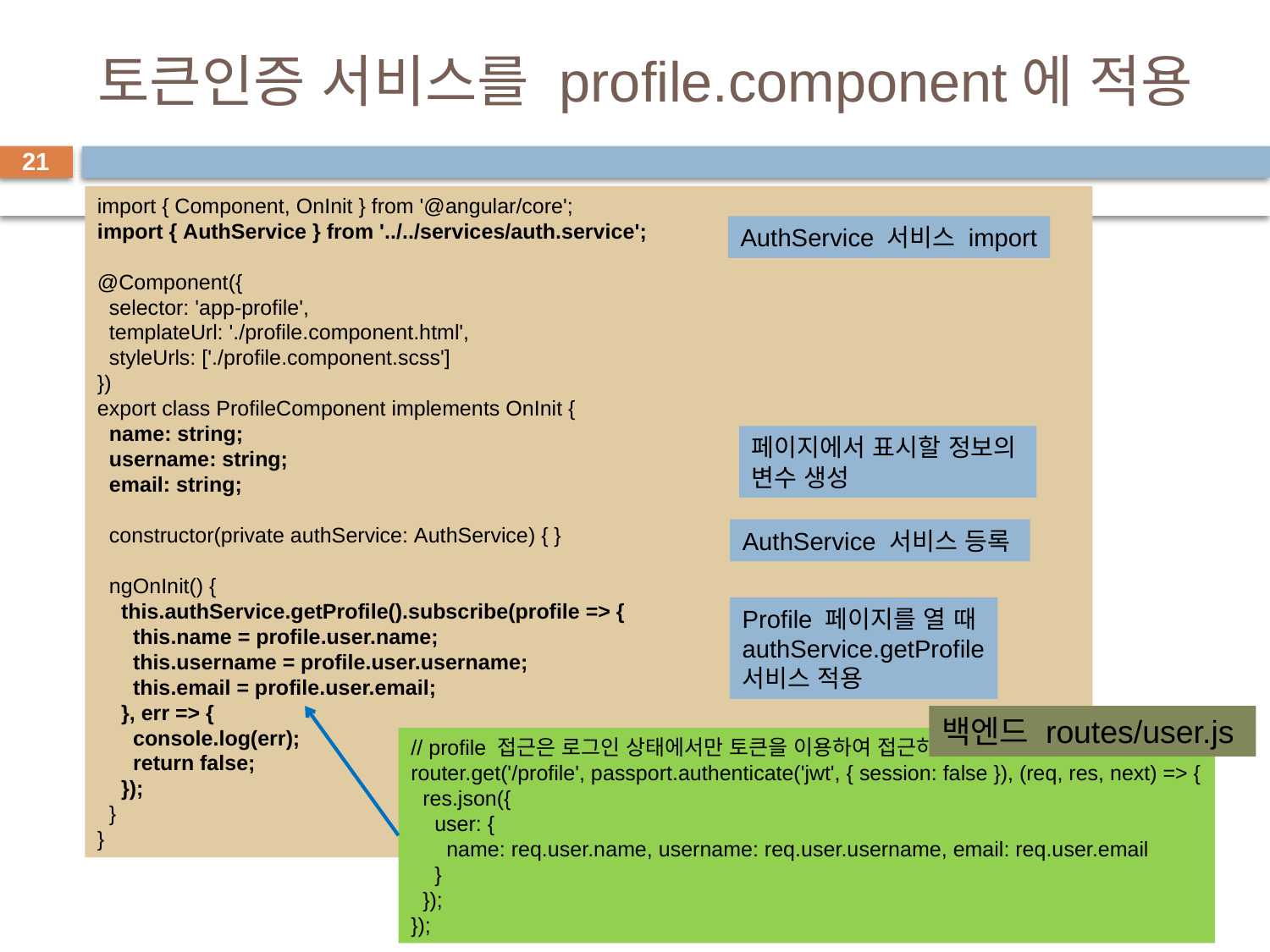

# 토큰인증 서비스를 profile.component에 적용
21
import { Component, OnInit } from '@angular/core';
import { AuthService } from '../../services/auth.service';
@Component({
  selector: 'app-profile',
  templateUrl: './profile.component.html',
  styleUrls: ['./profile.component.scss']
})
export class ProfileComponent implements OnInit {
  name: string;
  username: string;
  email: string;
  constructor(private authService: AuthService) { }
  ngOnInit() {
    this.authService.getProfile().subscribe(profile => {
      this.name = profile.user.name;
      this.username = profile.user.username;
      this.email = profile.user.email;
    }, err => {
      console.log(err);
      return false;
    });
  }
}
AuthService 서비스 import
페이지에서 표시할 정보의
변수 생성
AuthService 서비스 등록
Profile 페이지를 열 때
authService.getProfile
서비스 적용
백엔드 routes/user.js
// profile 접근은 로그인 상태에서만 토큰을 이용하여 접근하도록 설정
router.get('/profile', passport.authenticate('jwt', { session: false }), (req, res, next) => {
  res.json({
    user: {
      name: req.user.name, username: req.user.username, email: req.user.email
    }
  });
});